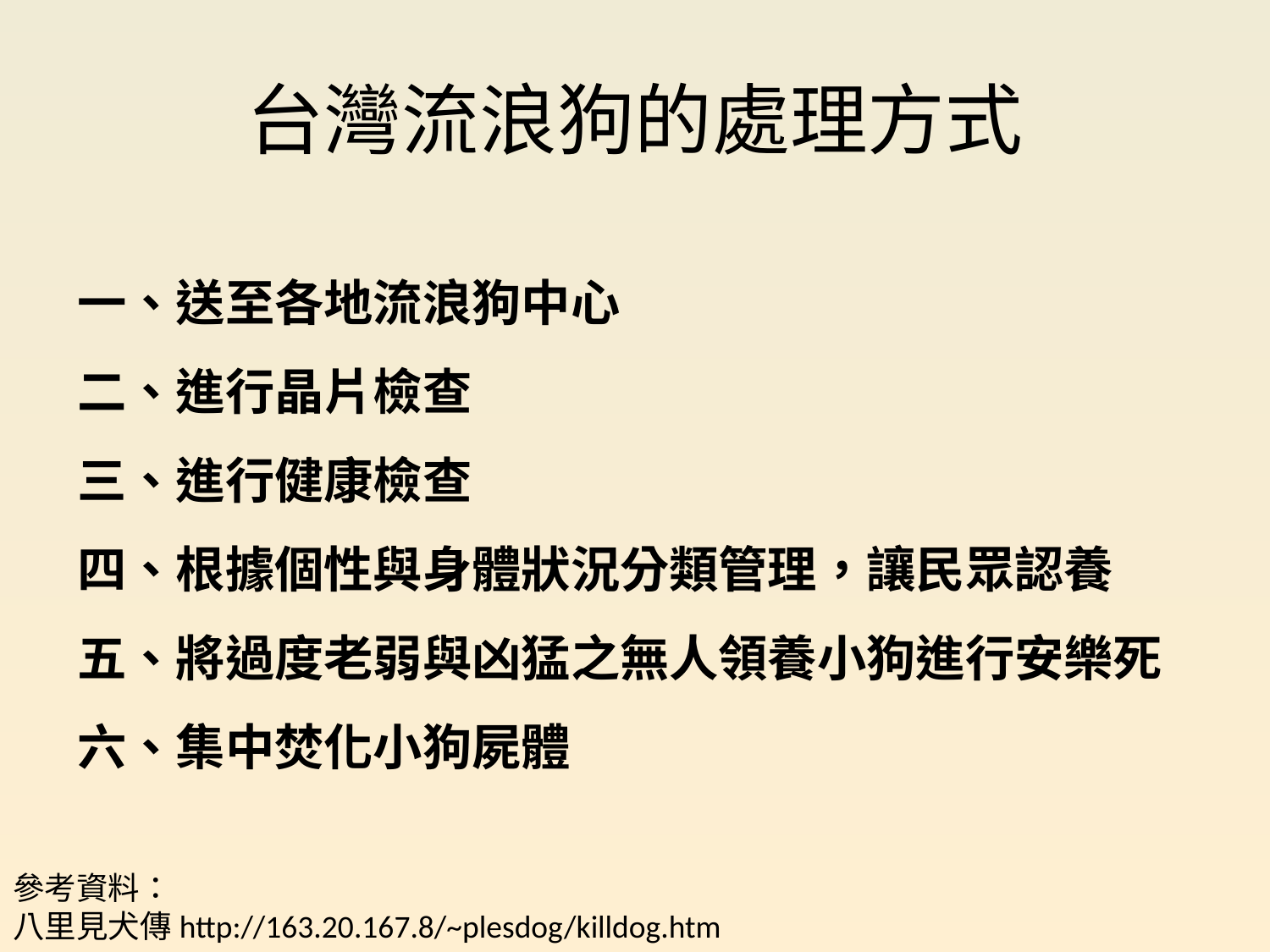

# 台灣流浪狗的處理方式
一、送至各地流浪狗中心
二、進行晶片檢查
三、進行健康檢查
四、根據個性與身體狀況分類管理，讓民眾認養
五、將過度老弱與凶猛之無人領養小狗進行安樂死
六、集中焚化小狗屍體
參考資料：
八里見犬傳http://163.20.167.8/~plesdog/killdog.htm